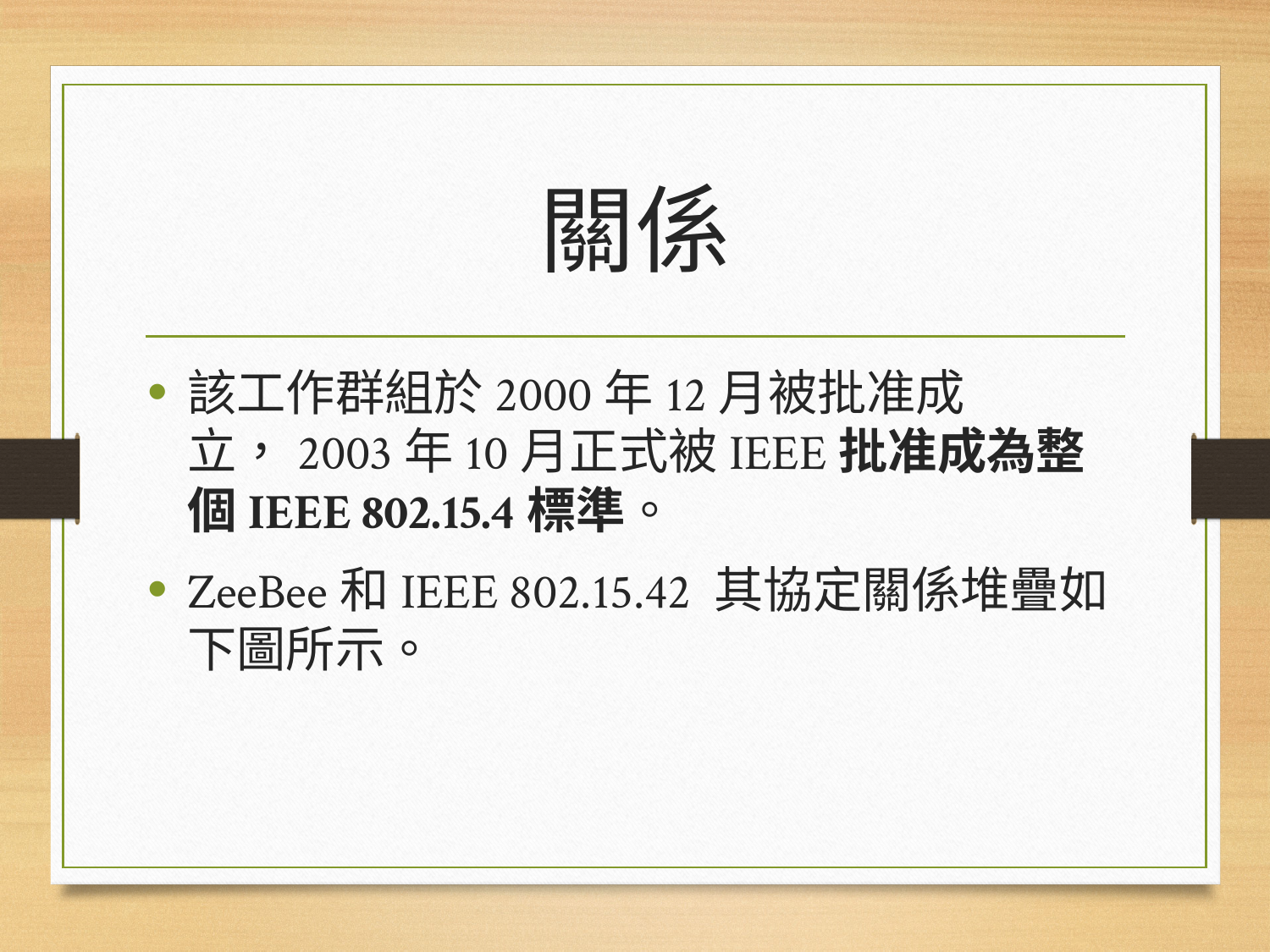

# 關係
該工作群組於2000年12月被批准成立，2003年10月正式被IEEE批准成為整個IEEE 802.15.4標準。
ZeeBee和IEEE 802.15.42 其協定關係堆疊如下圖所示。